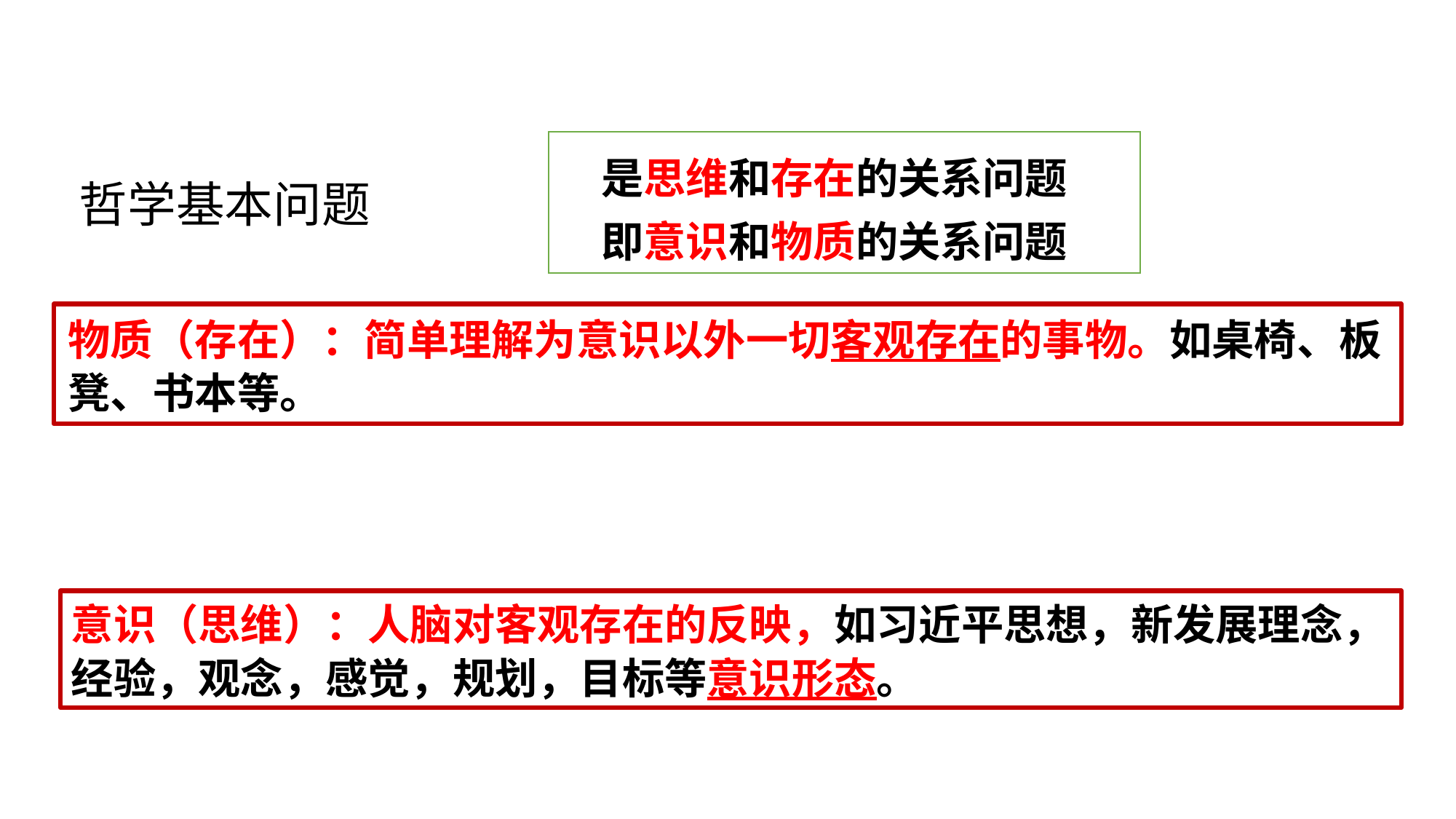

是思维和存在的关系问题
   即意识和物质的关系问题
哲学基本问题
物质（存在）：简单理解为意识以外一切客观存在的事物。如桌椅、板凳、书本等。
意识（思维）：人脑对客观存在的反映，如习近平思想，新发展理念，经验，观念，感觉，规划，目标等意识形态。